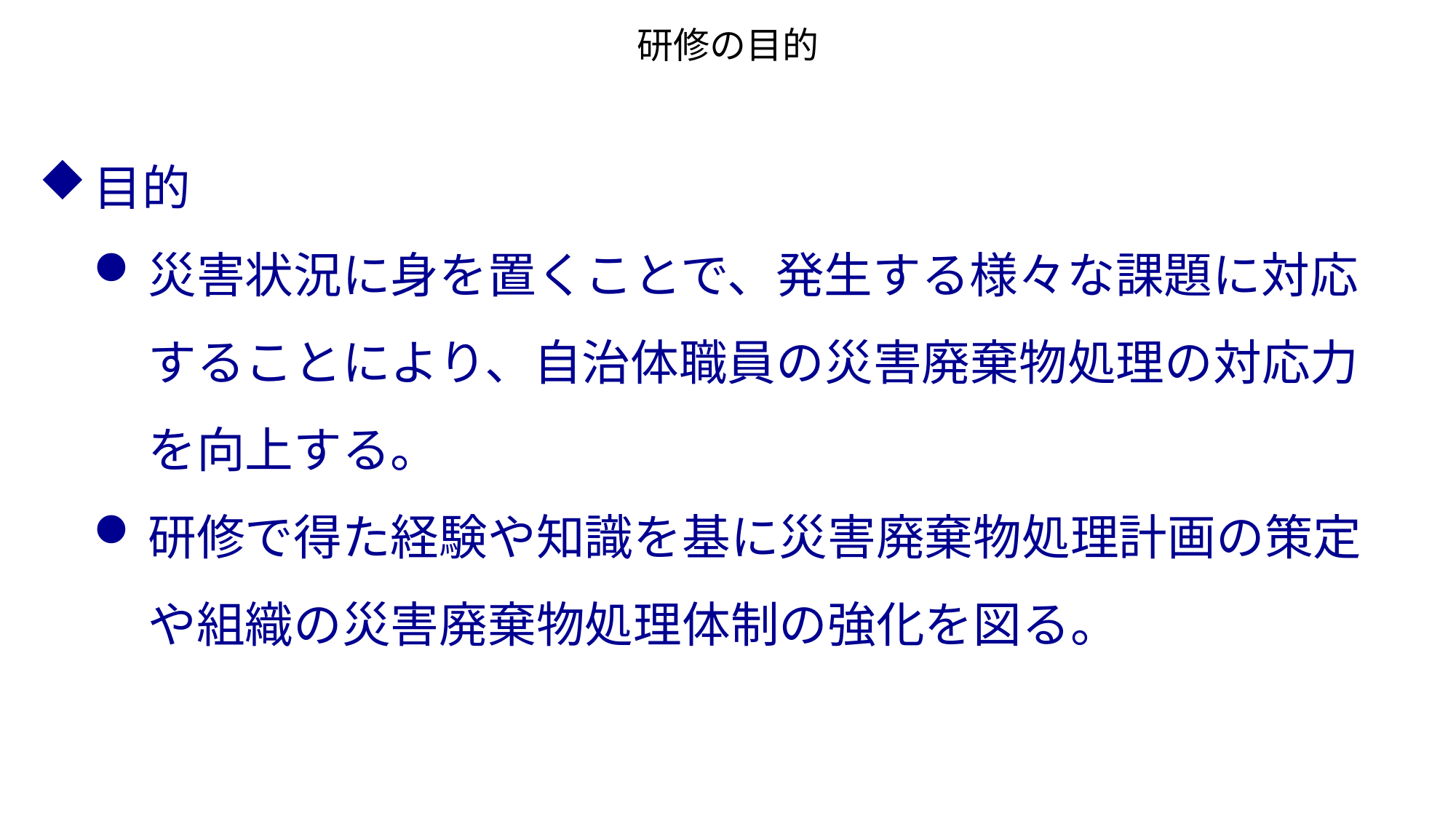

# 研修の目的

目的
災害状況に身を置くことで、発生する様々な課題に対応することにより、自治体職員の災害廃棄物処理の対応力を向上する。
研修で得た経験や知識を基に災害廃棄物処理計画の策定や組織の災害廃棄物処理体制の強化を図る。